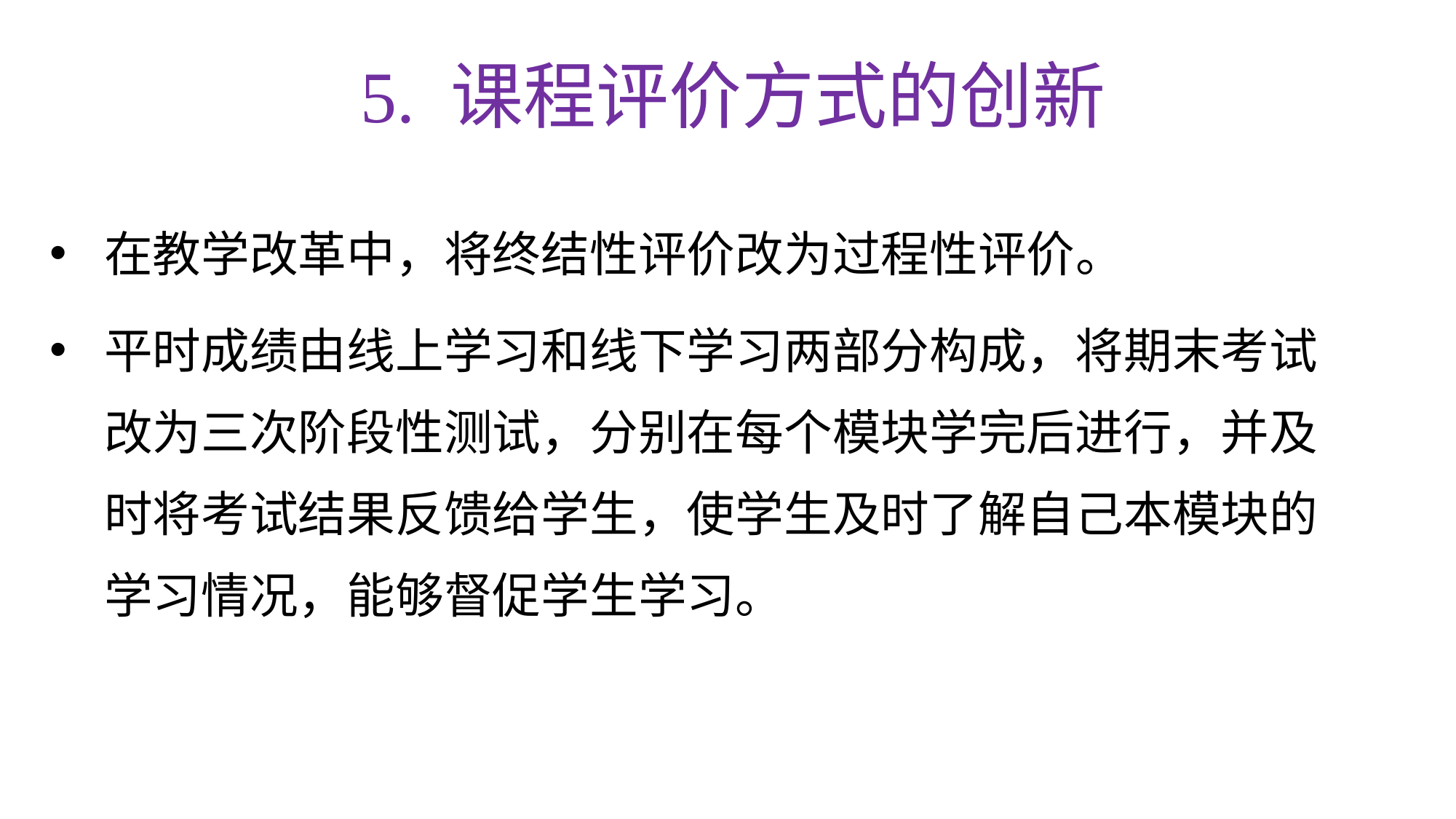

# 5. 课程评价方式的创新
在教学改革中，将终结性评价改为过程性评价。
平时成绩由线上学习和线下学习两部分构成，将期末考试改为三次阶段性测试，分别在每个模块学完后进行，并及时将考试结果反馈给学生，使学生及时了解自己本模块的学习情况，能够督促学生学习。